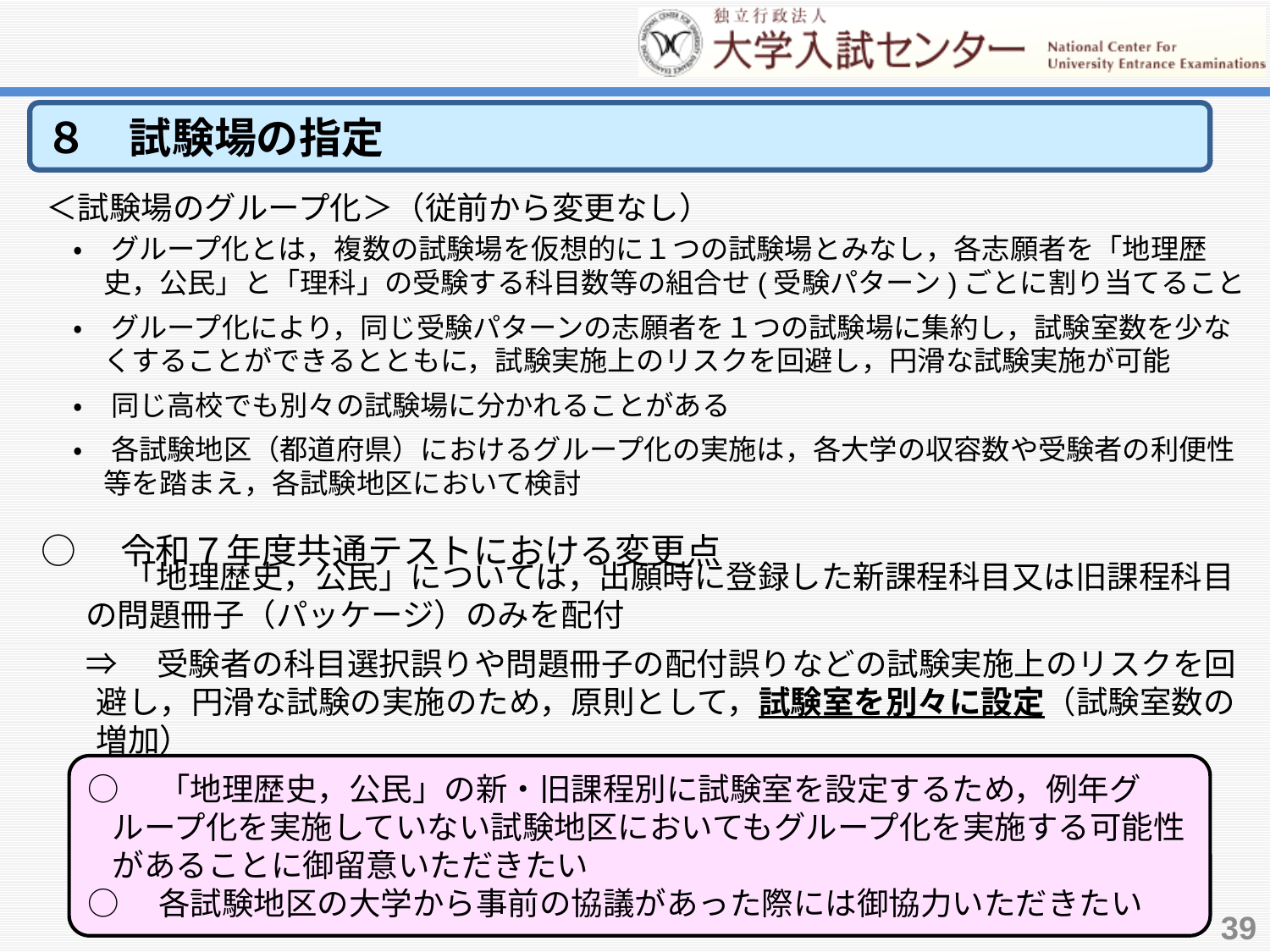

８　試験場の指定
＜試験場のグループ化＞（従前から変更なし）
・　グループ化とは，複数の試験場を仮想的に１つの試験場とみなし，各志願者を「地理歴史，公民」と「理科」の受験する科目数等の組合せ(受験パターン)ごとに割り当てること
・　グループ化により，同じ受験パターンの志願者を１つの試験場に集約し，試験室数を少なくすることができるとともに，試験実施上のリスクを回避し，円滑な試験実施が可能
・　同じ高校でも別々の試験場に分かれることがある
・　各試験地区（都道府県）におけるグループ化の実施は，各大学の収容数や受験者の利便性等を踏まえ，各試験地区において検討
○　令和７年度共通テストにおける変更点
　 「地理歴史，公民」については，出願時に登録した新課程科目又は旧課程科目の問題冊子（パッケージ）のみを配付
  ⇒　受験者の科目選択誤りや問題冊子の配付誤りなどの試験実施上のリスクを回避し，円滑な試験の実施のため，原則として，試験室を別々に設定（試験室数の増加）
○　「地理歴史，公民」の新・旧課程別に試験室を設定するため，例年グループ化を実施していない試験地区においてもグループ化を実施する可能性があることに御留意いただきたい
○　各試験地区の大学から事前の協議があった際には御協力いただきたい
39